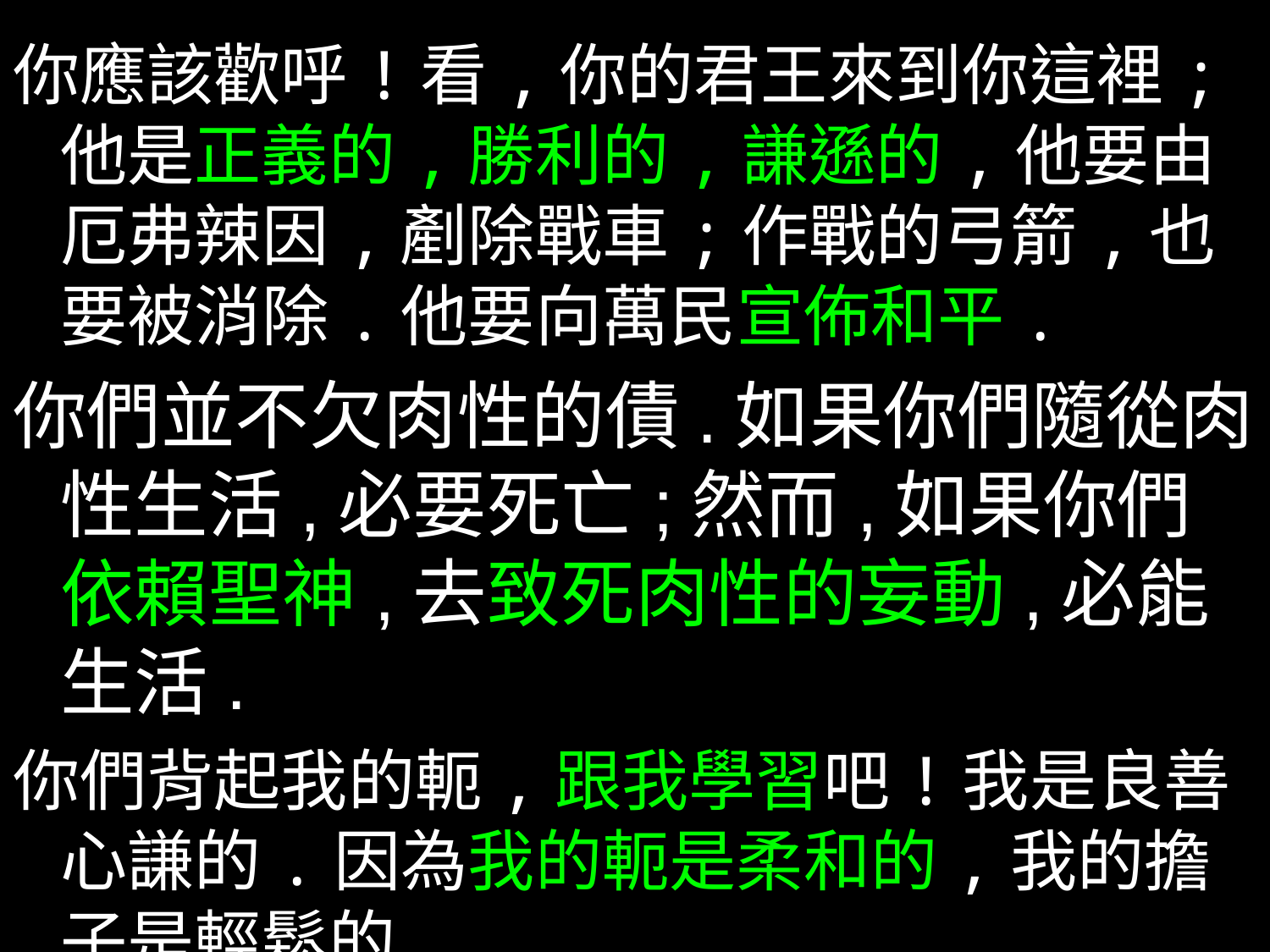

你應該歡呼!看,你的君王來到你這裡;他是正義的,勝利的,謙遜的,他要由厄弗辣因,剷除戰車;作戰的弓箭,也要被消除.他要向萬民宣佈和平.
你們並不欠肉性的債.如果你們隨從肉性生活,必要死亡;然而,如果你們依賴聖神,去致死肉性的妄動,必能生活.
你們背起我的軛,跟我學習吧!我是良善心謙的.因為我的軛是柔和的,我的擔子是輕鬆的.